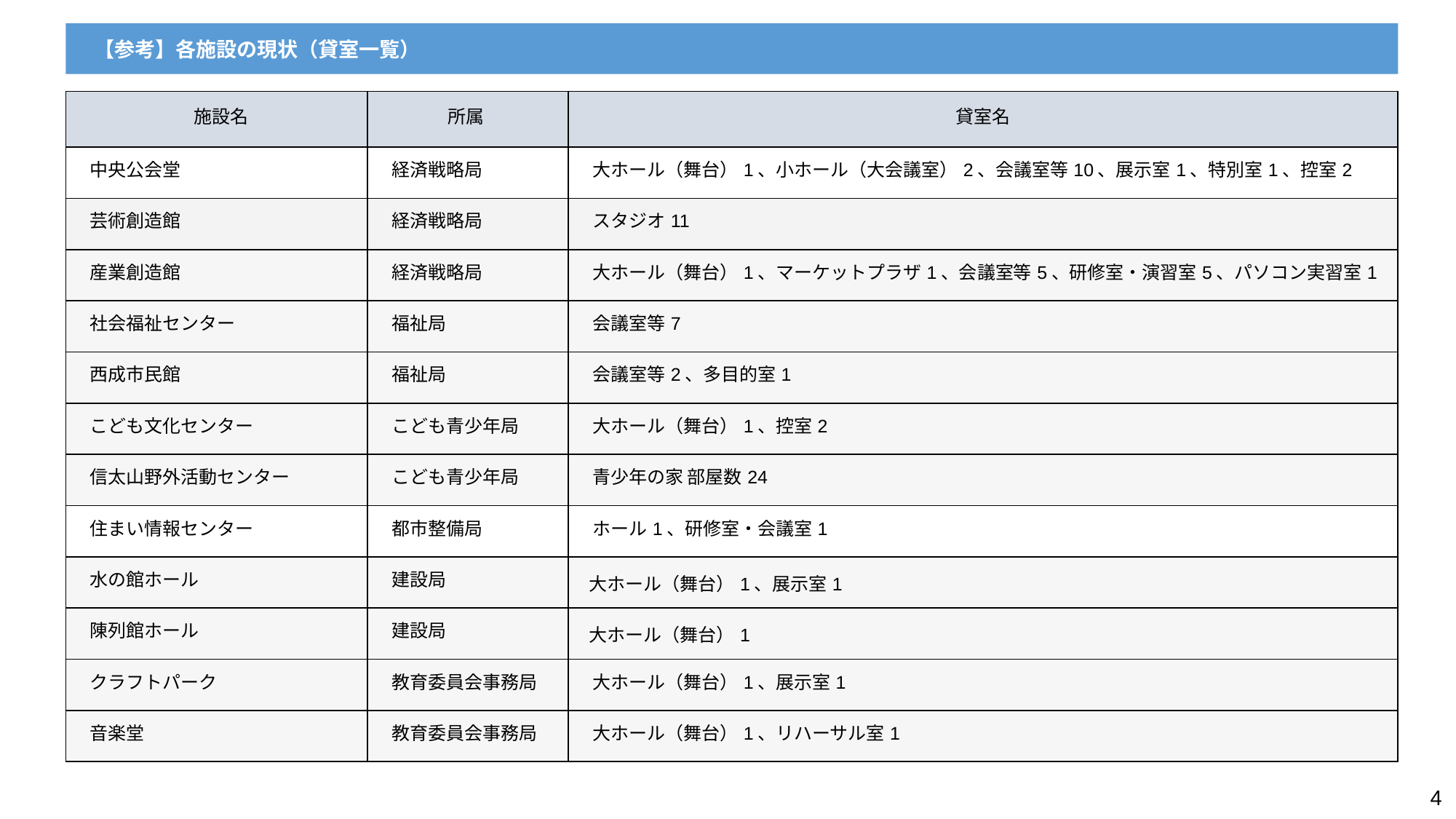

【参考】各施設の現状（貸室一覧）
| 施設名 | 所属 | 貸室名 |
| --- | --- | --- |
| 中央公会堂 | 経済戦略局 | 大ホール（舞台）1、小ホール（大会議室）2、会議室等10、展示室1、特別室1、控室2 |
| 芸術創造館 | 経済戦略局 | スタジオ11 |
| 産業創造館 | 経済戦略局 | 大ホール（舞台）1、マーケットプラザ1、会議室等5、研修室・演習室5、パソコン実習室1 |
| 社会福祉センター | 福祉局 | 会議室等7 |
| 西成市民館 | 福祉局 | 会議室等2、多目的室1 |
| こども文化センター | こども青少年局 | 大ホール（舞台）1、控室2 |
| 信太山野外活動センター | こども青少年局 | 青少年の家 部屋数24 |
| 住まい情報センター | 都市整備局 | ホール1、研修室・会議室1 |
| 水の館ホール | 建設局 | 大ホール（舞台）1、展示室1 |
| 陳列館ホール | 建設局 | 大ホール（舞台）1 |
| クラフトパーク | 教育委員会事務局 | 大ホール（舞台）1、展示室1 |
| 音楽堂 | 教育委員会事務局 | 大ホール（舞台）1、リハーサル室1 |
4